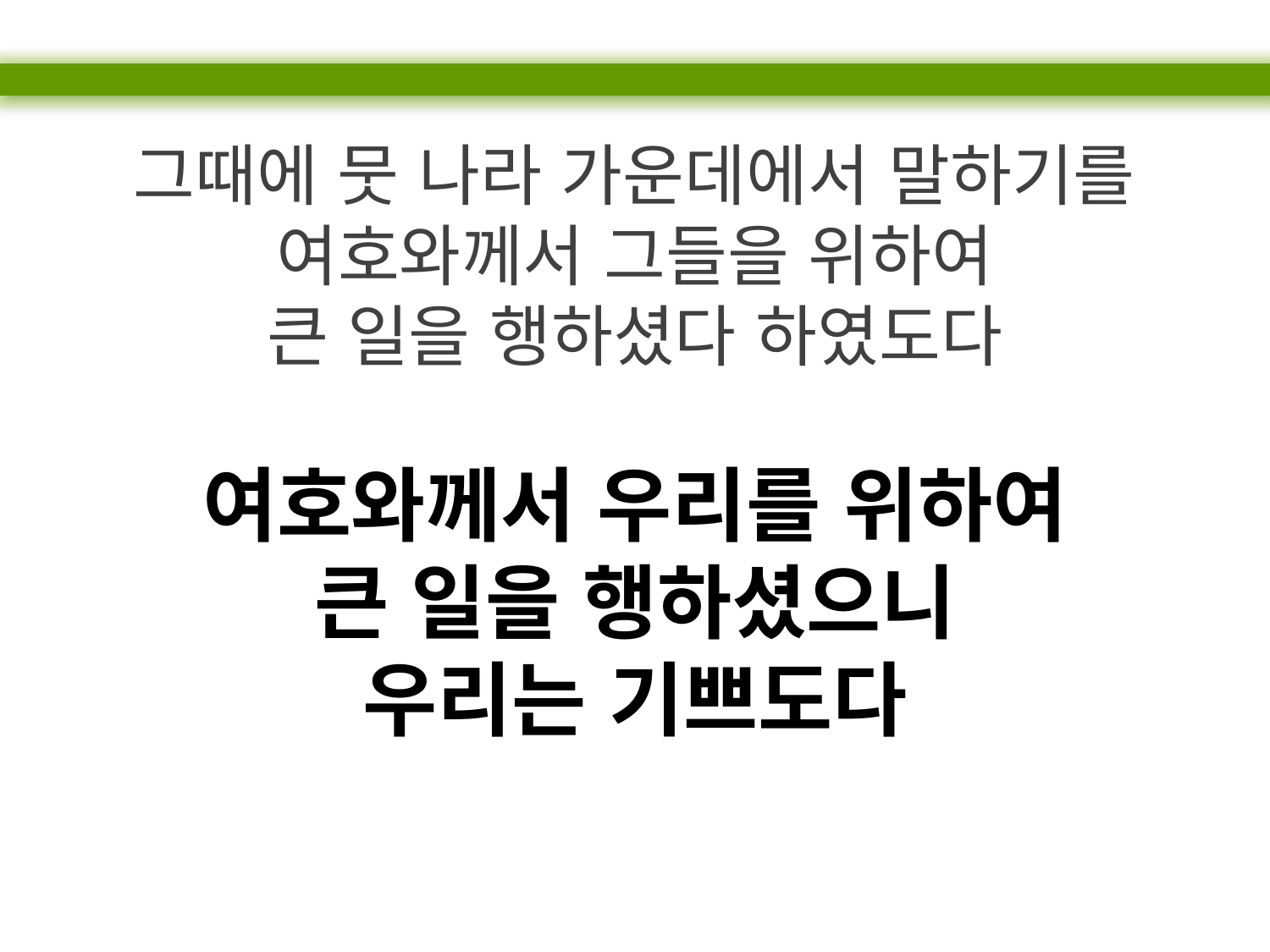

그때에 뭇 나라 가운데에서 말하기를
여호와께서 그들을 위하여
큰 일을 행하셨다 하였도다
여호와께서 우리를 위하여
큰 일을 행하셨으니
우리는 기쁘도다